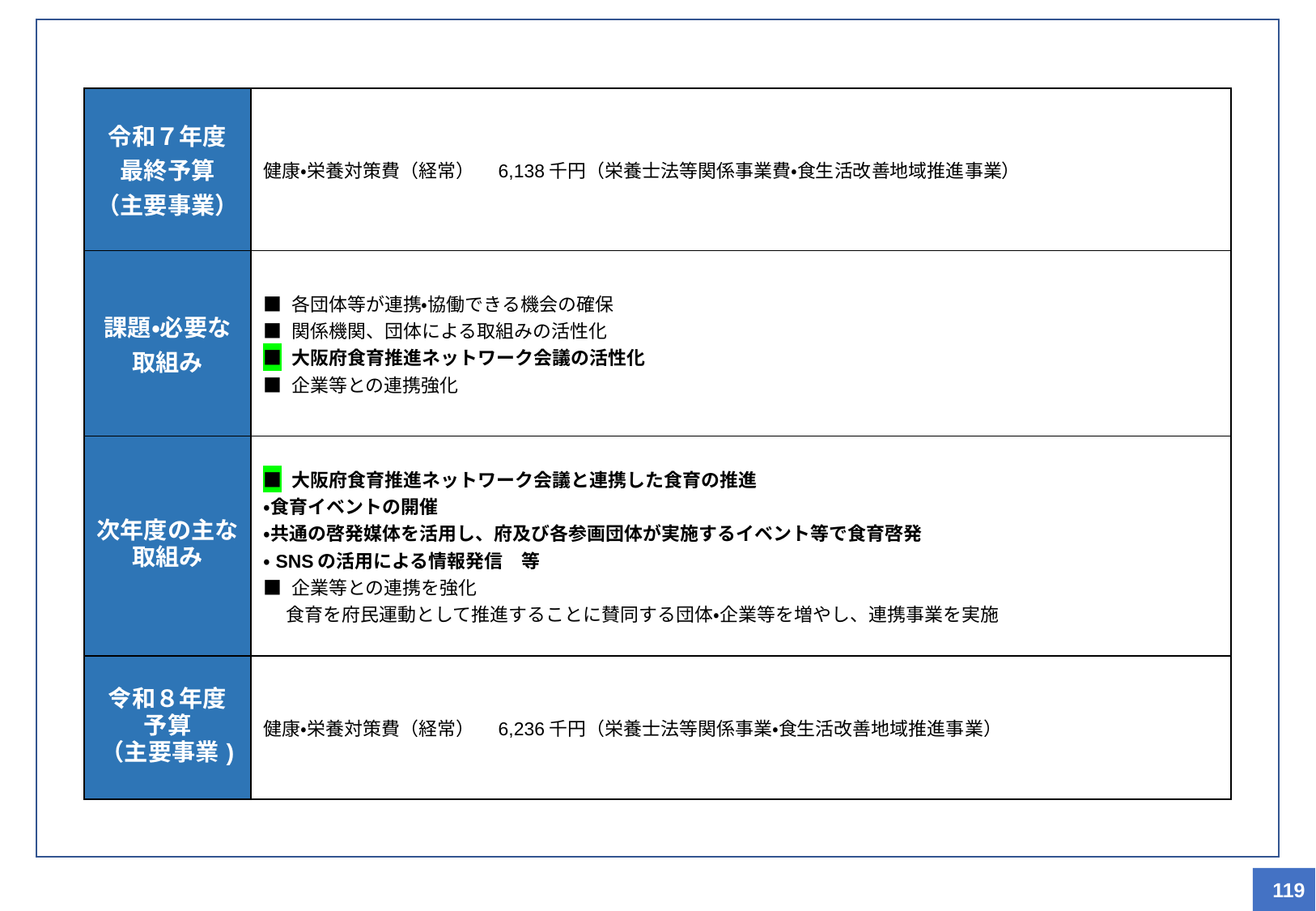

| 令和７年度 最終予算 （主要事業） | 健康・栄養対策費（経常）　6,138千円（栄養士法等関係事業費・食生活改善地域推進事業） |
| --- | --- |
| 課題・必要な取組み | ■ 各団体等が連携・協働できる機会の確保 ■ 関係機関、団体による取組みの活性化 ■ 大阪府食育推進ネットワーク会議の活性化 ■ 企業等との連携強化 |
| 次年度の主な取組み | ■ 大阪府食育推進ネットワーク会議と連携した食育の推進 ・食育イベントの開催 ・共通の啓発媒体を活用し、府及び各参画団体が実施するイベント等で食育啓発 ・SNSの活用による情報発信　等 ■ 企業等との連携を強化 　 食育を府民運動として推進することに賛同する団体・企業等を増やし、連携事業を実施 |
| 令和８年度 予算 （主要事業) | 健康・栄養対策費（経常）　6,236千円（栄養士法等関係事業・食生活改善地域推進事業） |
119